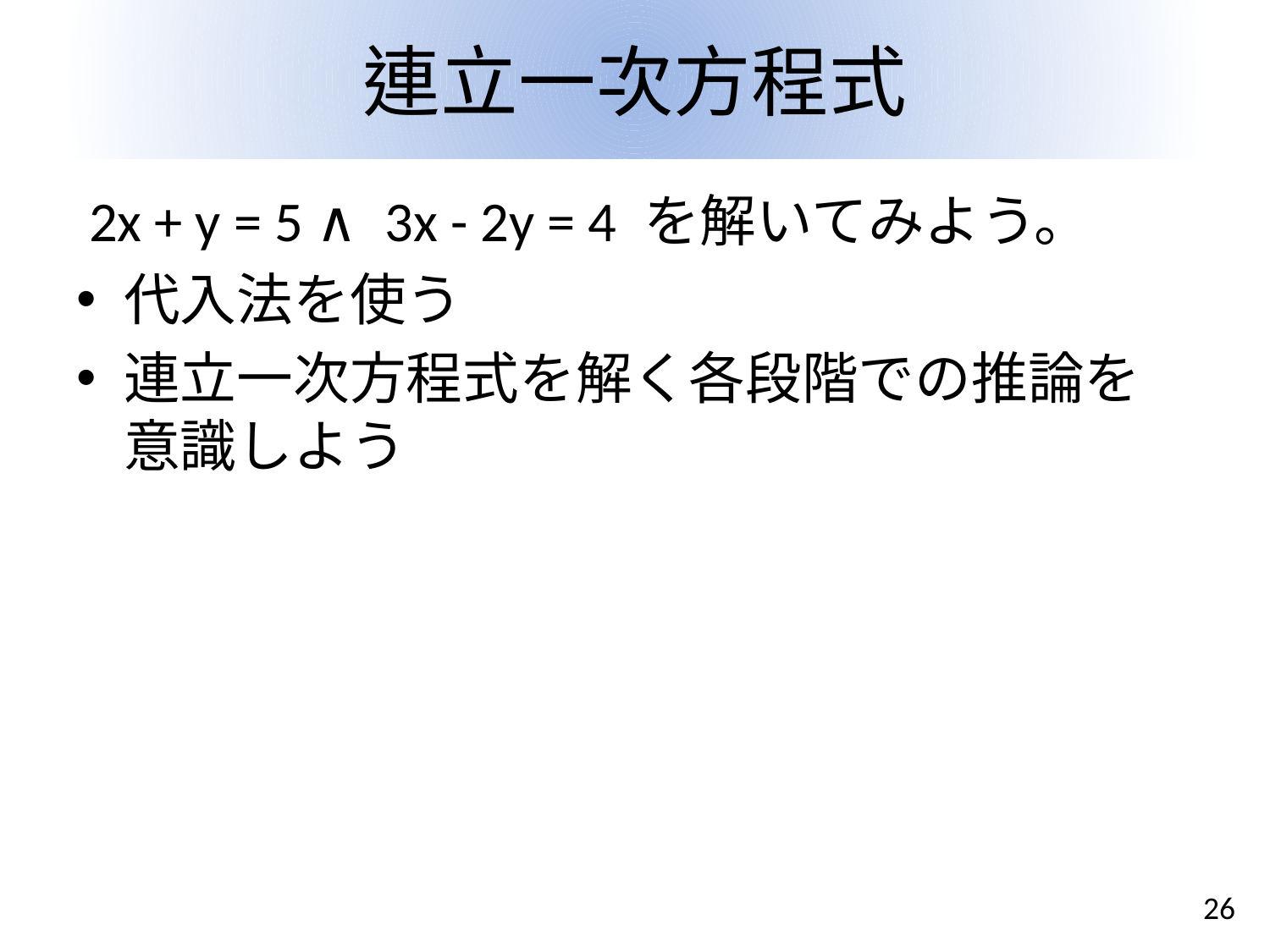

# 連立一次方程式
 2x + y = 5 ∧ 3x - 2y = 4 を解いてみよう。
代入法を使う
連立一次方程式を解く各段階での推論を意識しよう

26